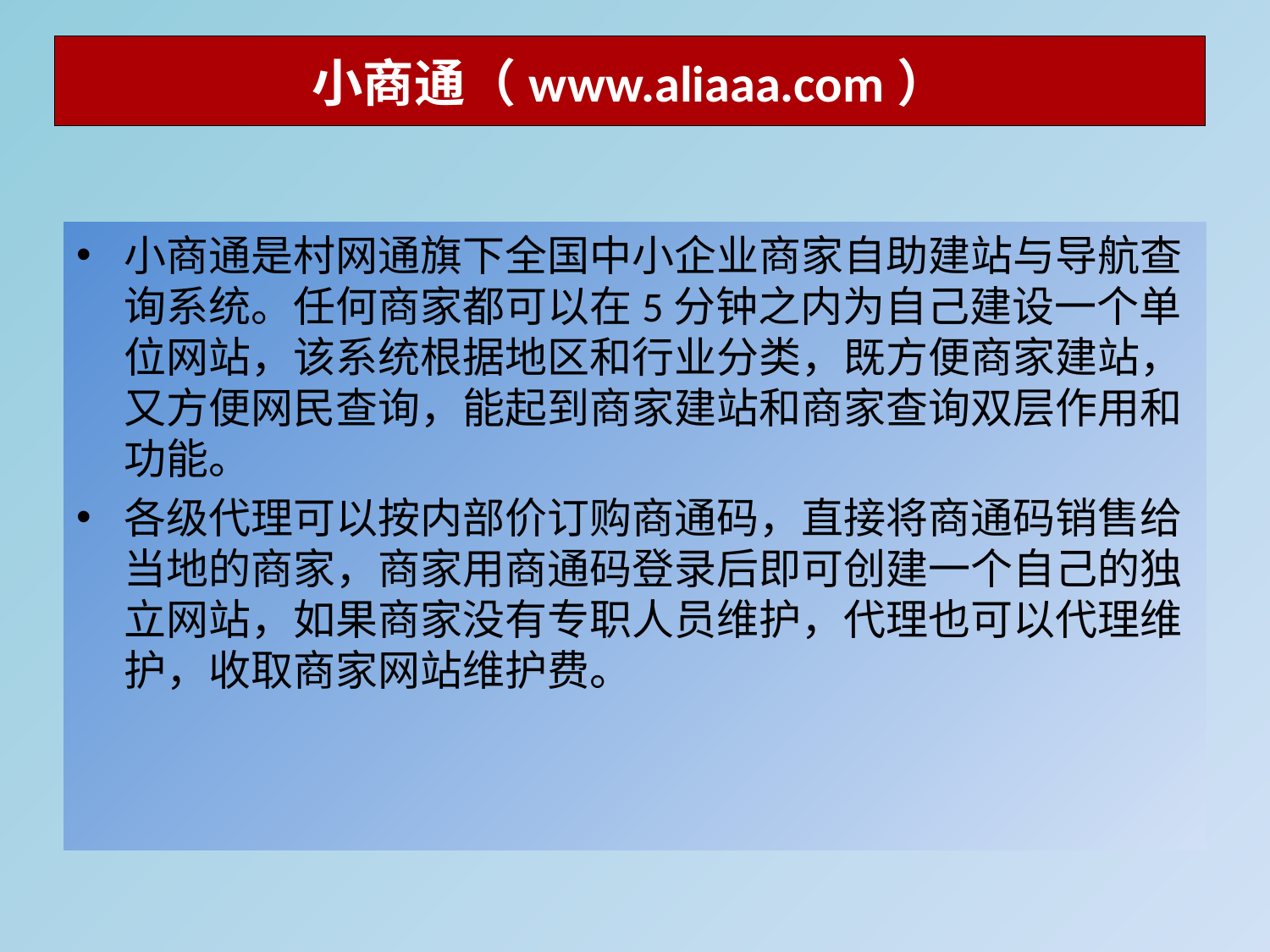

# 小商通（www.aliaaa.com）
小商通是村网通旗下全国中小企业商家自助建站与导航查询系统。任何商家都可以在5分钟之内为自己建设一个单位网站，该系统根据地区和行业分类，既方便商家建站，又方便网民查询，能起到商家建站和商家查询双层作用和功能。
各级代理可以按内部价订购商通码，直接将商通码销售给当地的商家，商家用商通码登录后即可创建一个自己的独立网站，如果商家没有专职人员维护，代理也可以代理维护，收取商家网站维护费。